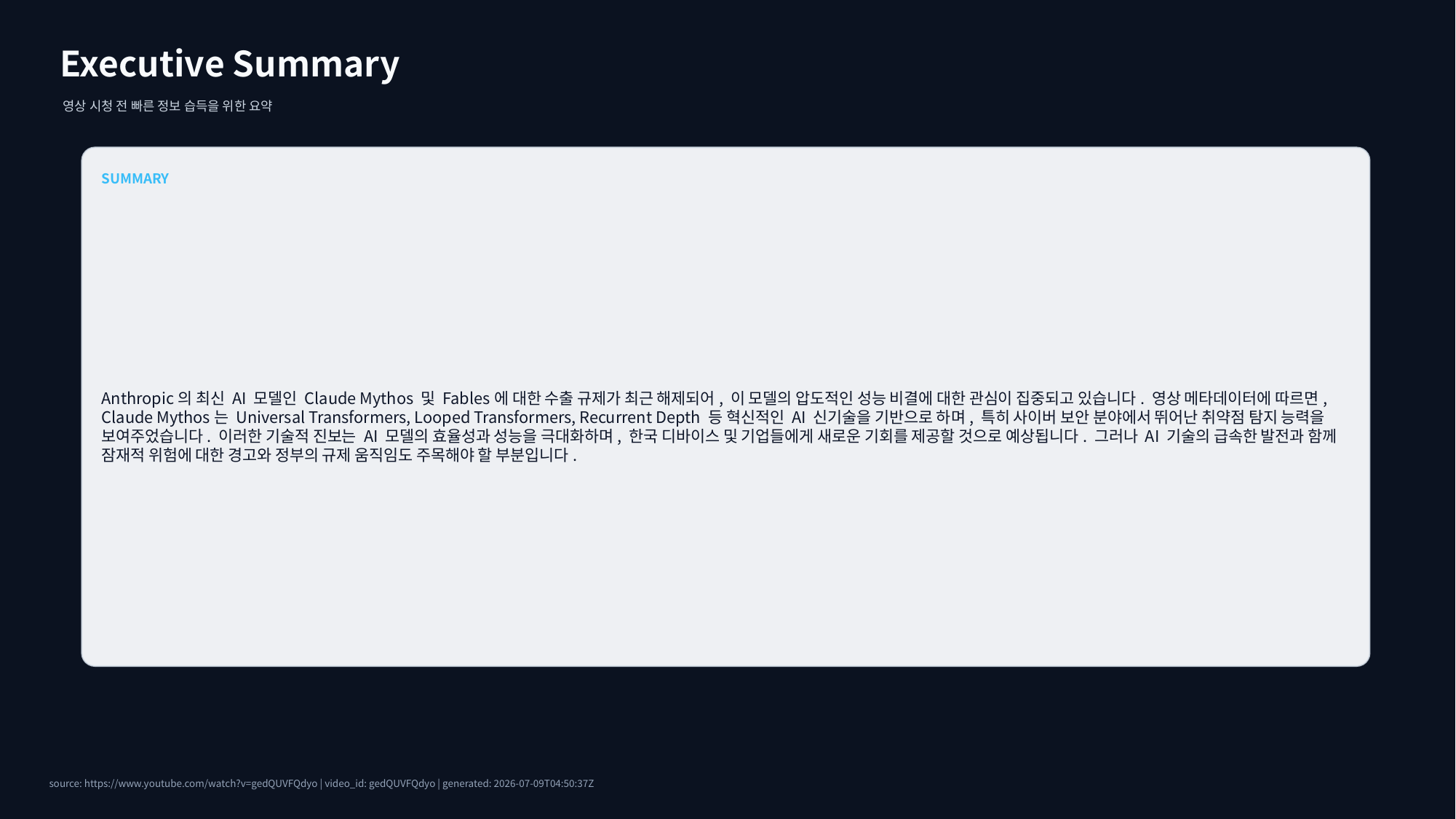

Executive Summary
영상 시청 전 빠른 정보 습득을 위한 요약

SUMMARY
Anthropic의 최신 AI 모델인 Claude Mythos 및 Fables에 대한 수출 규제가 최근 해제되어, 이 모델의 압도적인 성능 비결에 대한 관심이 집중되고 있습니다. 영상 메타데이터에 따르면, Claude Mythos는 Universal Transformers, Looped Transformers, Recurrent Depth 등 혁신적인 AI 신기술을 기반으로 하며, 특히 사이버 보안 분야에서 뛰어난 취약점 탐지 능력을 보여주었습니다. 이러한 기술적 진보는 AI 모델의 효율성과 성능을 극대화하며, 한국 디바이스 및 기업들에게 새로운 기회를 제공할 것으로 예상됩니다. 그러나 AI 기술의 급속한 발전과 함께 잠재적 위험에 대한 경고와 정부의 규제 움직임도 주목해야 할 부분입니다.
source: https://www.youtube.com/watch?v=gedQUVFQdyo | video_id: gedQUVFQdyo | generated: 2026-07-09T04:50:37Z